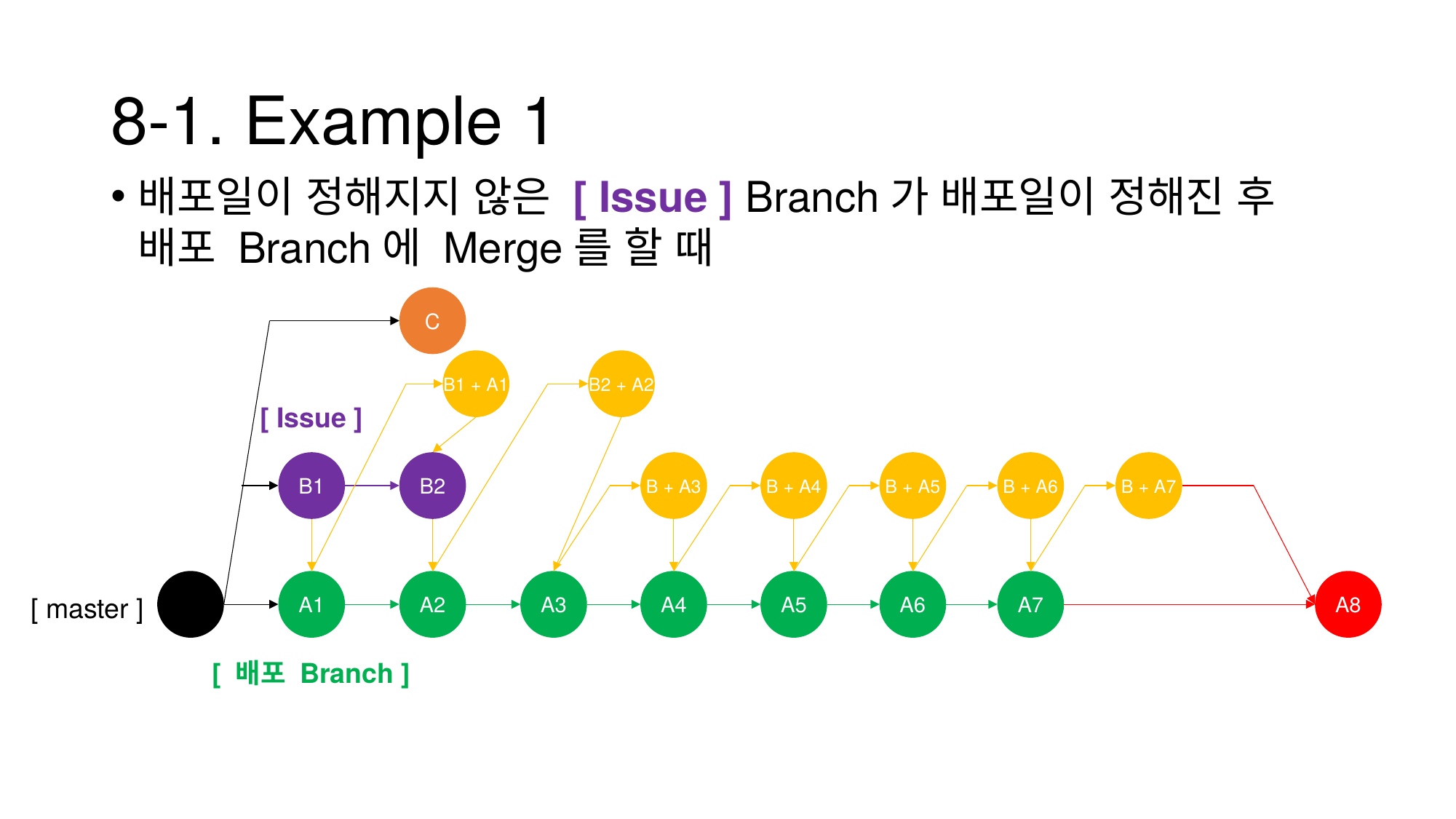

# 8-1. Example 1
배포일이 정해지지 않은 [ Issue ] Branch가 배포일이 정해진 후
배포 Branch에 Merge를 할 때
C
B1 + A1
B2 + A2
[ Issue ]
B1
B2
B + A3
B + A4
B + A5
B + A6
B + A7

A1
A2
A3
A4
A5
A6
A7
A8
[ master ]
[ 배포 Branch ]